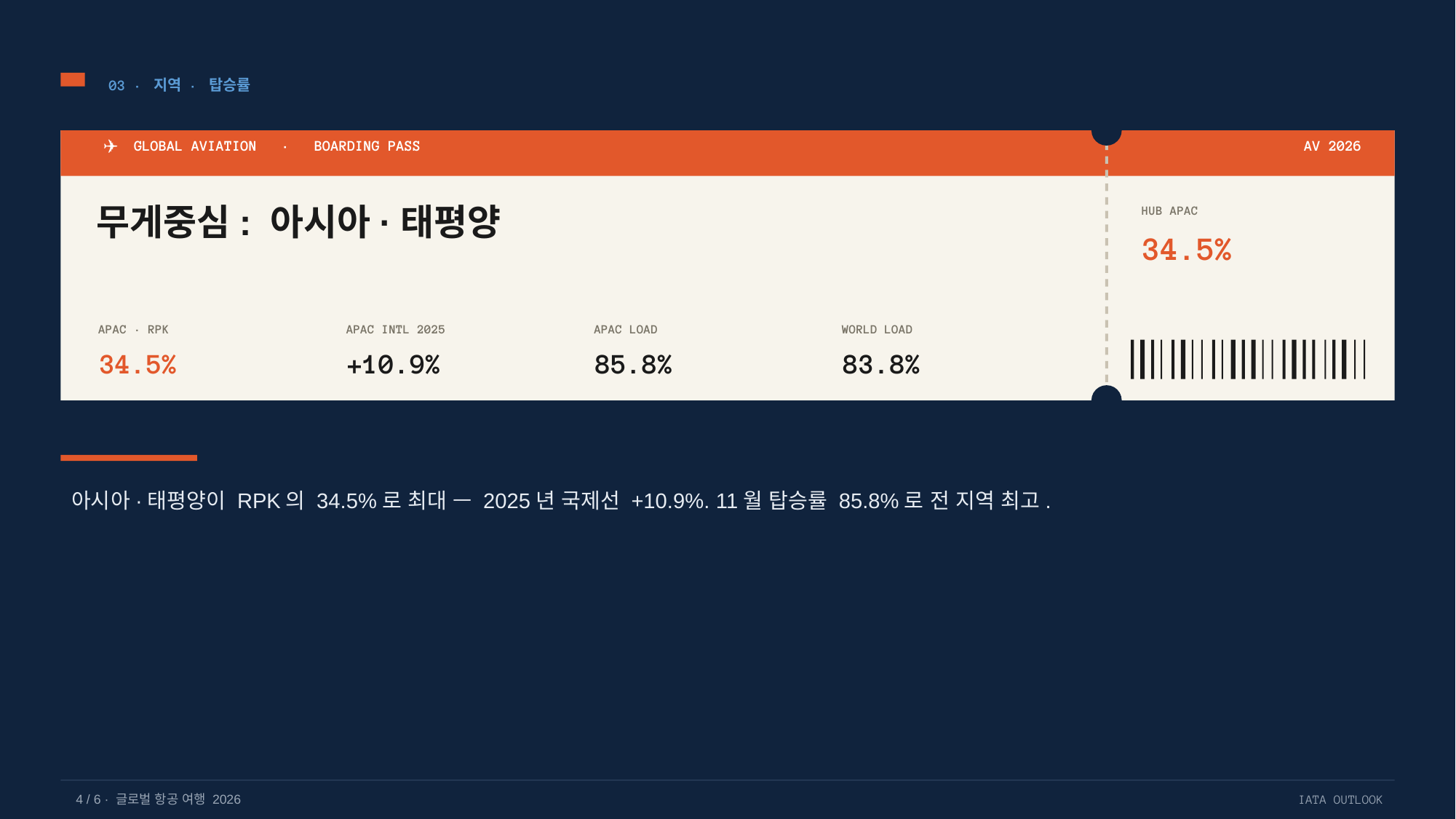

03 · 지역 · 탑승률

✈  GLOBAL AVIATION   ·   BOARDING PASS
AV 2026

무게중심: 아시아·태평양

HUB APAC

34.5%

APAC · RPK
APAC INTL 2025
APAC LOAD
WORLD LOAD

34.5%
+10.9%
85.8%
83.8%

아시아·태평양이 RPK의 34.5%로 최대 — 2025년 국제선 +10.9%. 11월 탑승률 85.8%로 전 지역 최고.

4 / 6 · 글로벌 항공 여행 2026
IATA OUTLOOK